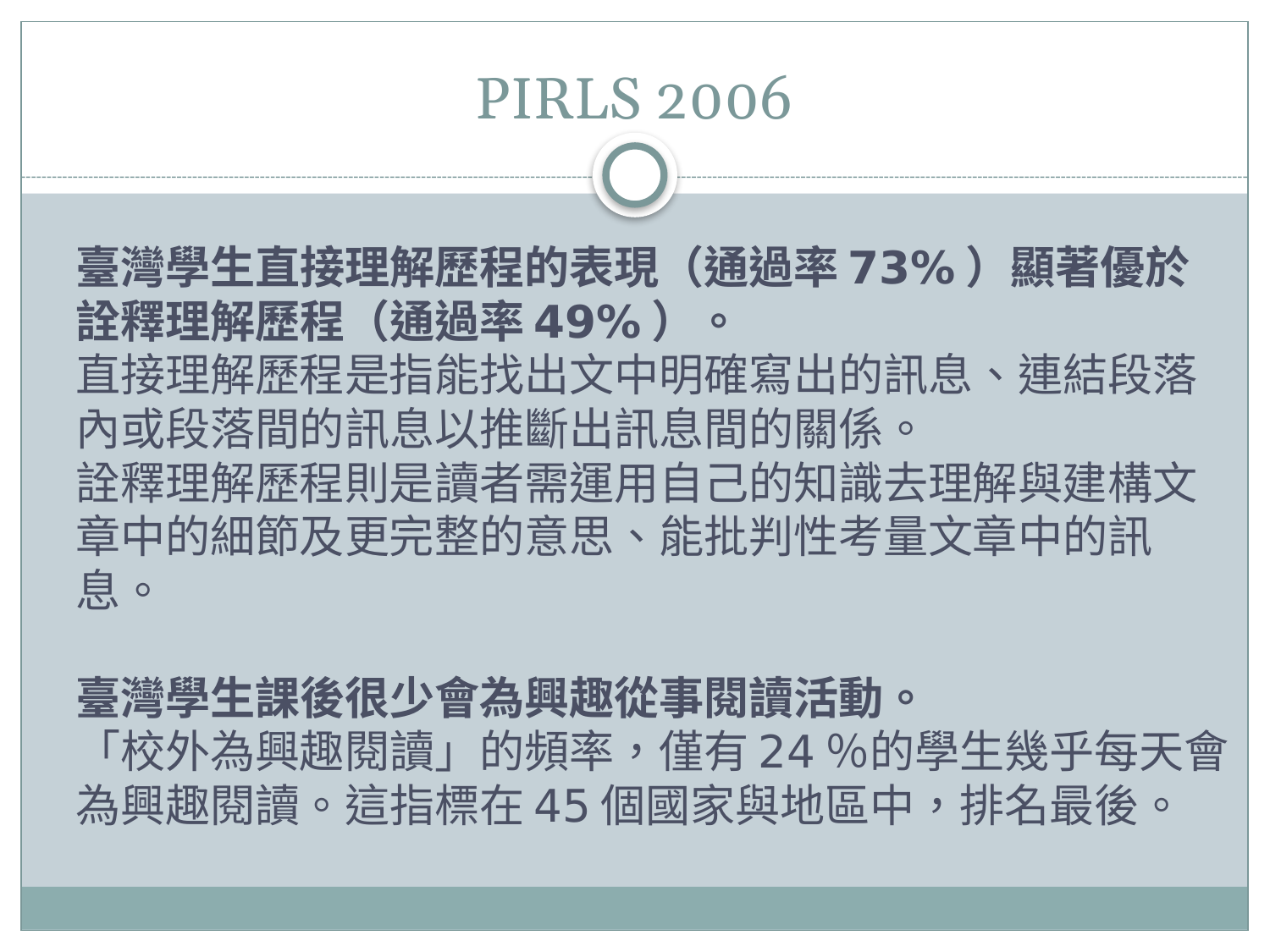

# PIRLS 2006

臺灣學生直接理解歷程的表現（通過率73%）顯著優於詮釋理解歷程（通過率49%）。
直接理解歷程是指能找出文中明確寫出的訊息、連結段落內或段落間的訊息以推斷出訊息間的關係。
詮釋理解歷程則是讀者需運用自己的知識去理解與建構文章中的細節及更完整的意思、能批判性考量文章中的訊息。

臺灣學生課後很少會為興趣從事閱讀活動。
「校外為興趣閱讀」的頻率，僅有24％的學生幾乎每天會為興趣閱讀。這指標在45個國家與地區中，排名最後。